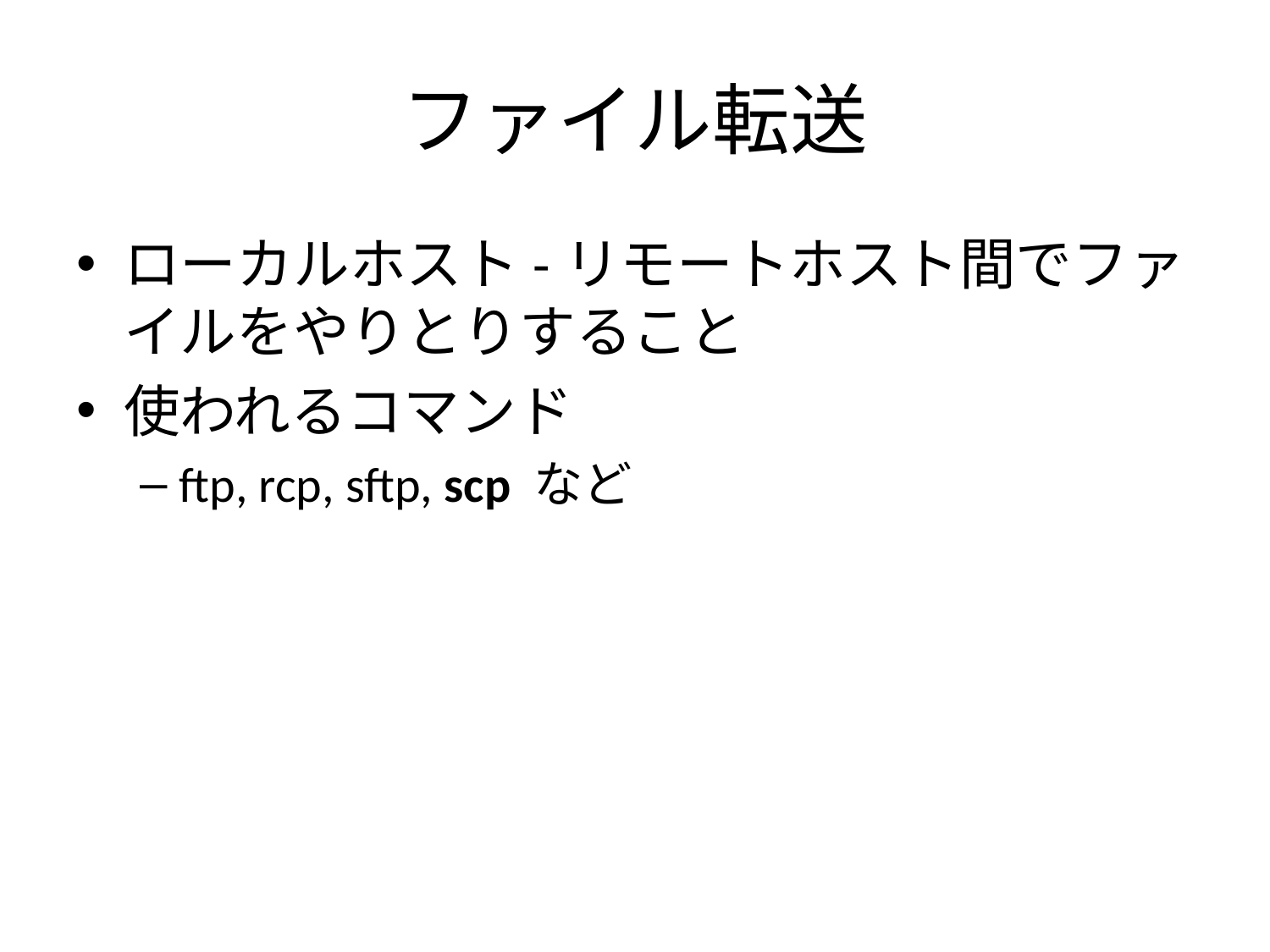

# ファイル転送
ローカルホスト-リモートホスト間でファイルをやりとりすること
使われるコマンド
ftp, rcp, sftp, scp など